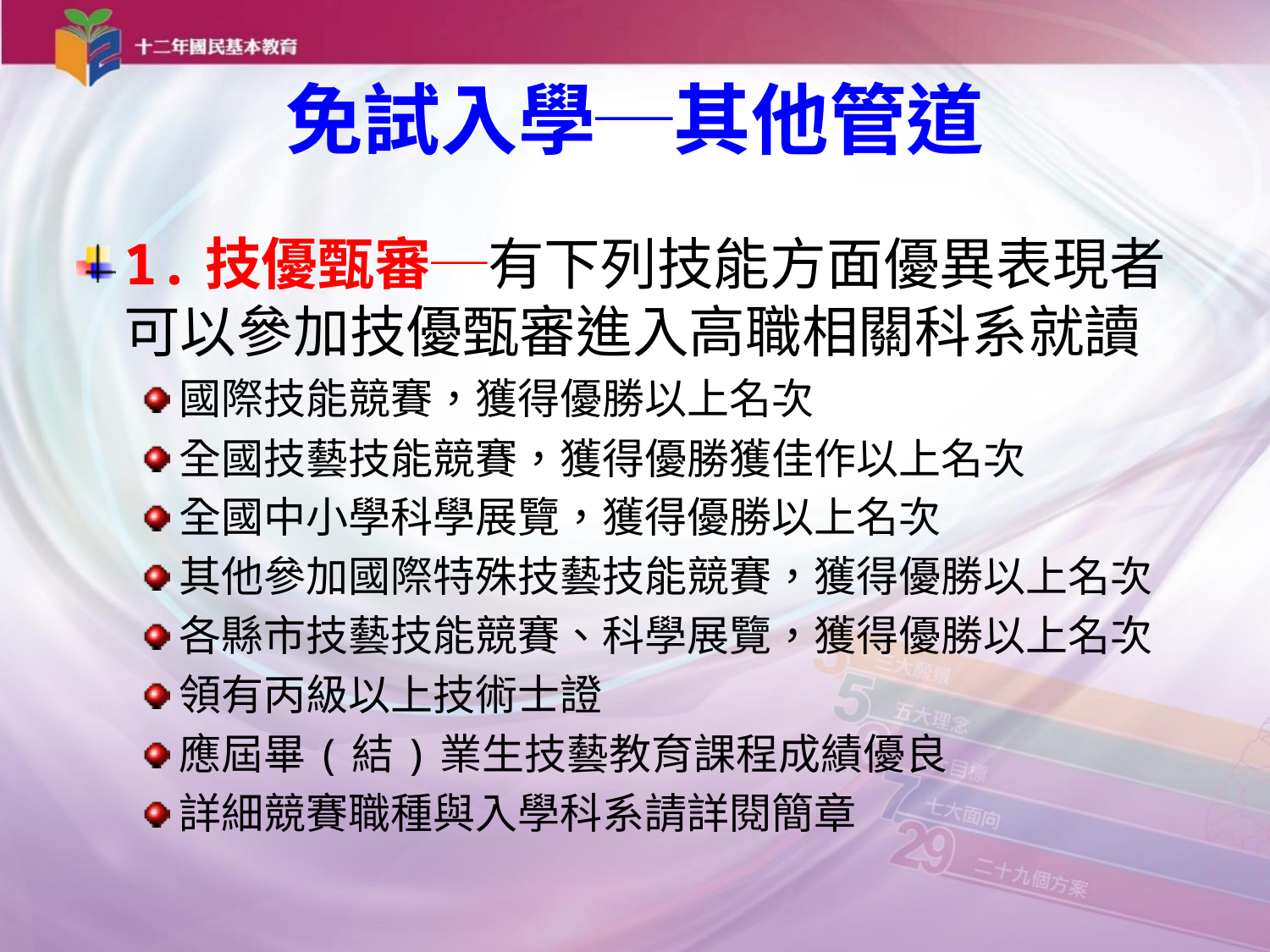

# 免試入學─其他管道
1.技優甄審─有下列技能方面優異表現者可以參加技優甄審進入高職相關科系就讀
國際技能競賽，獲得優勝以上名次
全國技藝技能競賽，獲得優勝獲佳作以上名次
全國中小學科學展覽，獲得優勝以上名次
其他參加國際特殊技藝技能競賽，獲得優勝以上名次
各縣市技藝技能競賽、科學展覽，獲得優勝以上名次
領有丙級以上技術士證
應屆畢(結)業生技藝教育課程成績優良
詳細競賽職種與入學科系請詳閱簡章